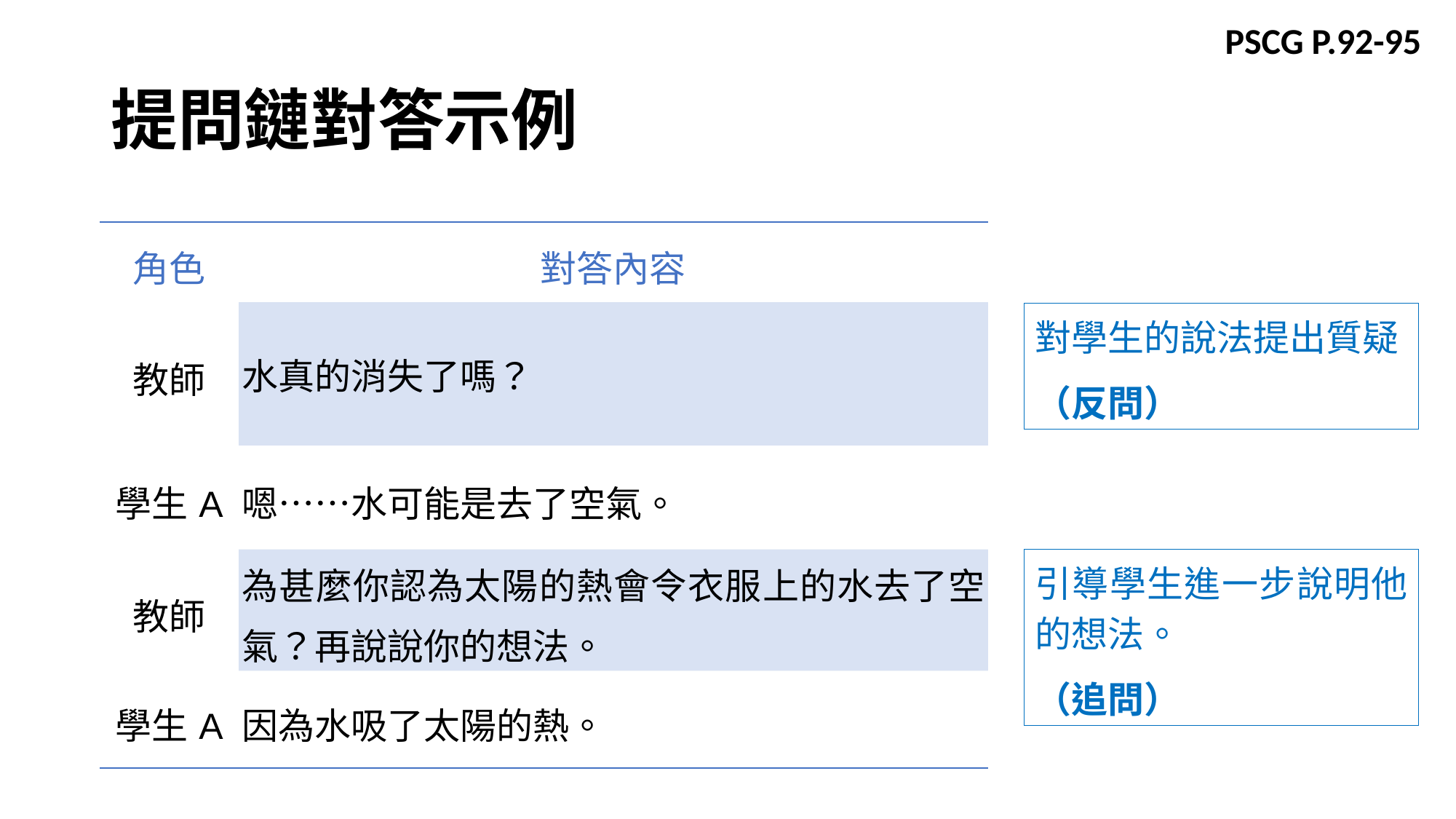

PSCG P.92-95
# 提問鏈對答示例
| 角色 | 對答內容 |
| --- | --- |
| 教師 | 水真的消失了嗎？ |
| 學生A | 嗯……水可能是去了空氣。 |
| 教師 | 為甚麼你認為太陽的熱會令衣服上的水去了空氣？再說說你的想法。 |
| 學生A | 因為水吸了太陽的熱。 |
對學生的說法提出質疑
（反問）
引導學生進一步說明他的想法。
（追問）